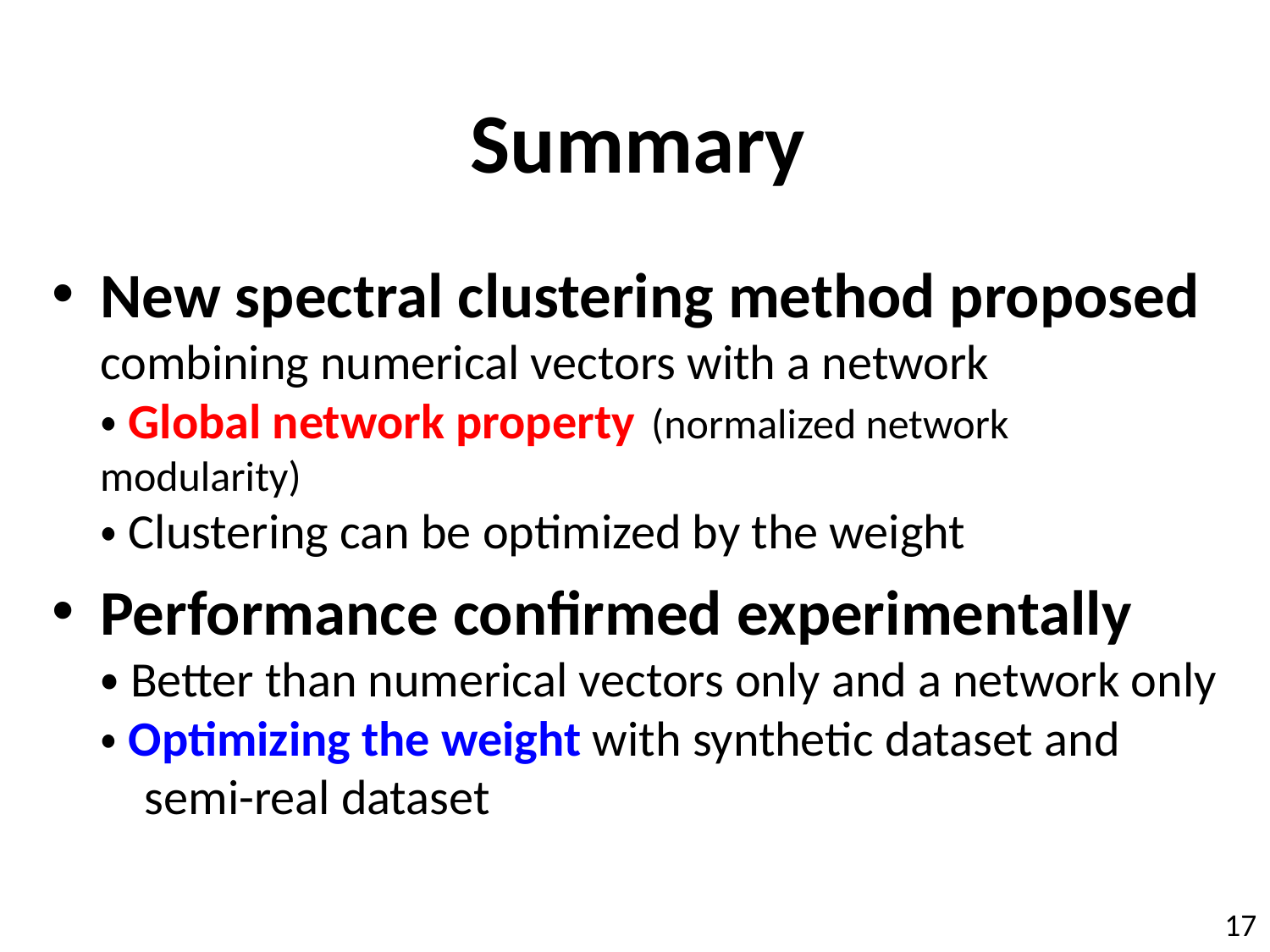

# Summary
New spectral clustering method proposed
combining numerical vectors with a network
・Global network property  (normalized network modularity)
・Clustering can be optimized by the weight
Performance confirmed experimentally
・Better than numerical vectors only and a network only
・Optimizing the weight with synthetic dataset and
    semi-real dataset
  17